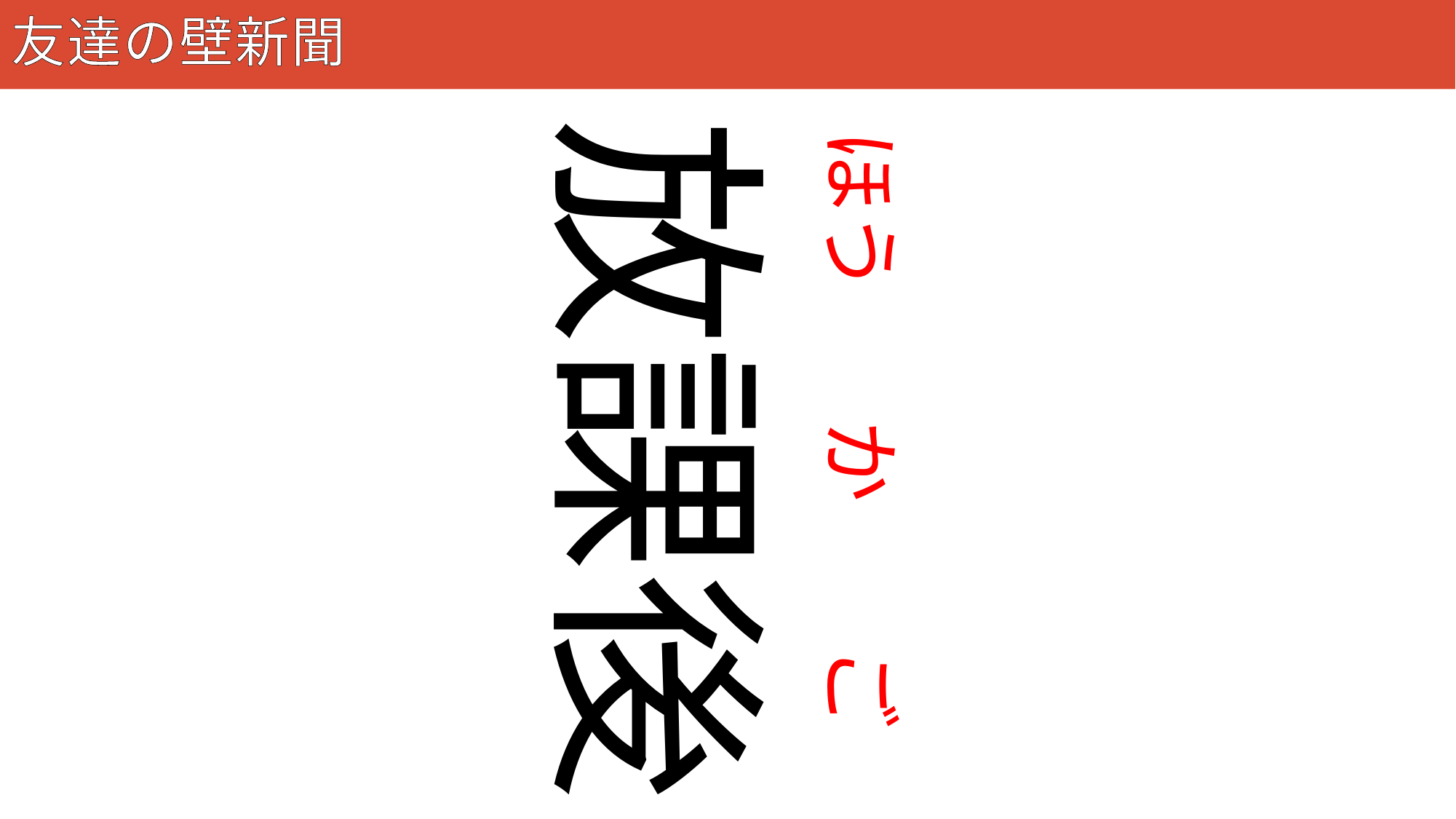

# 友達の壁新聞
50
放課後
ほう
か
ご